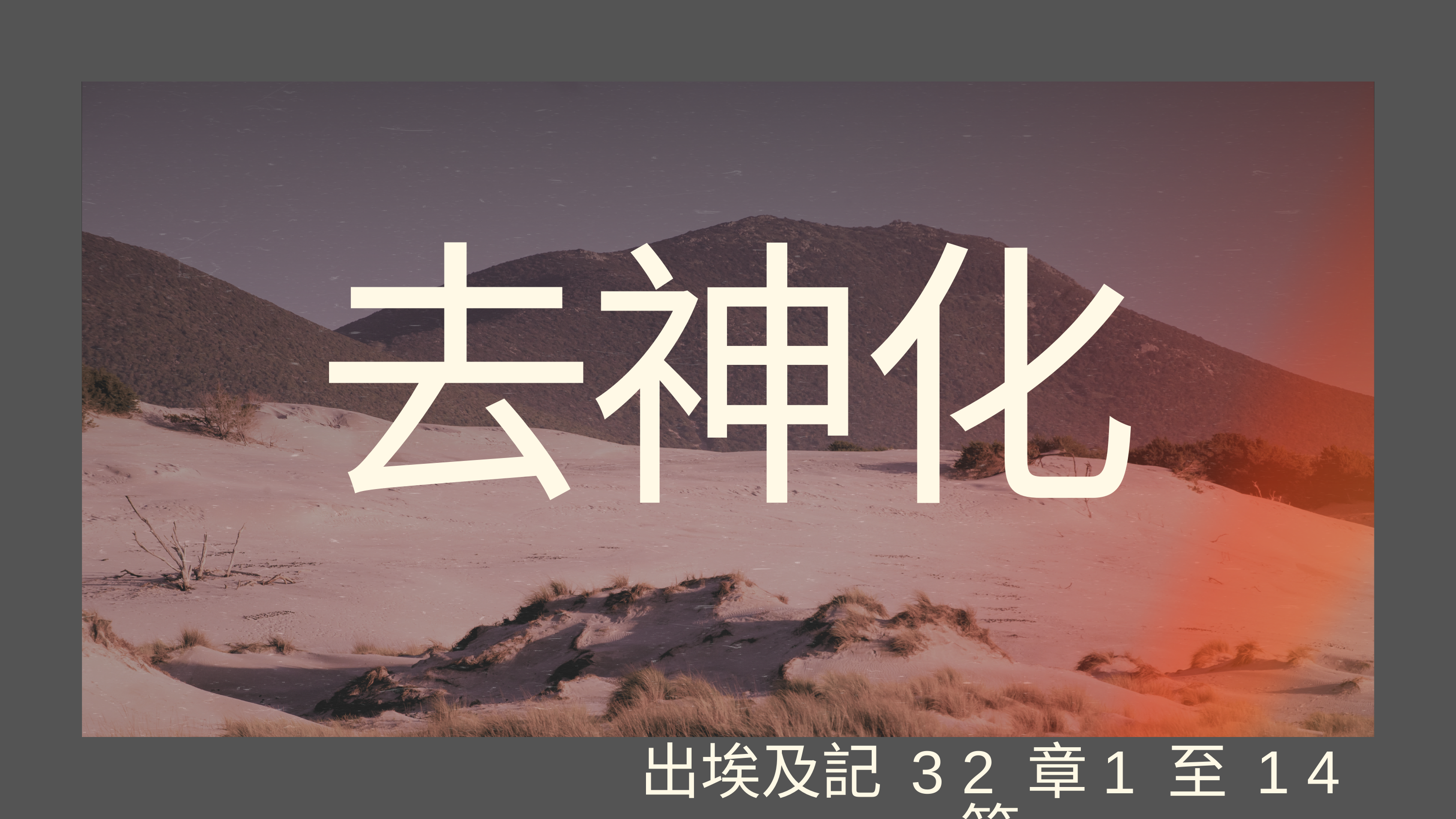

去神化
出埃及記 3 2 章1 至 1 4 節